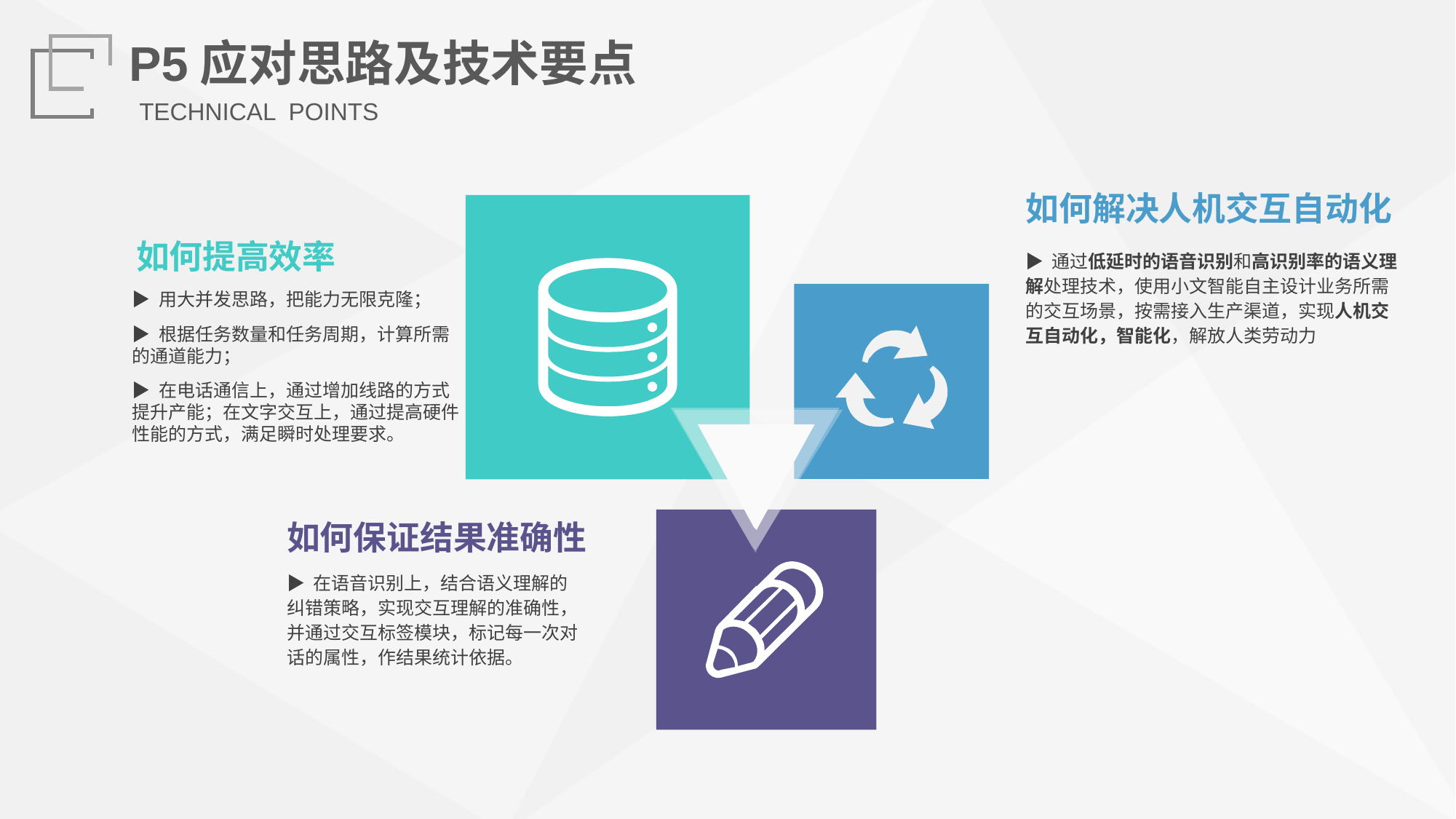

P5应对思路及技术要点

TECHNICAL  POINTS

如何解决人机交互自动化

如何提高效率
▶ 通过低延时的语音识别和高识别率的语义理解处理技术，使用小文智能自主设计业务所需的交互场景，按需接入生产渠道，实现人机交互自动化，智能化，解放人类劳动力
▶ 用大并发思路，把能力无限克隆；
▶ 根据任务数量和任务周期，计算所需的通道能力；
▶ 在电话通信上，通过增加线路的方式提升产能；在文字交互上，通过提高硬件性能的方式，满足瞬时处理要求。

如何保证结果准确性
▶ 在语音识别上，结合语义理解的纠错策略，实现交互理解的准确性，并通过交互标签模块，标记每一次对话的属性，作结果统计依据。